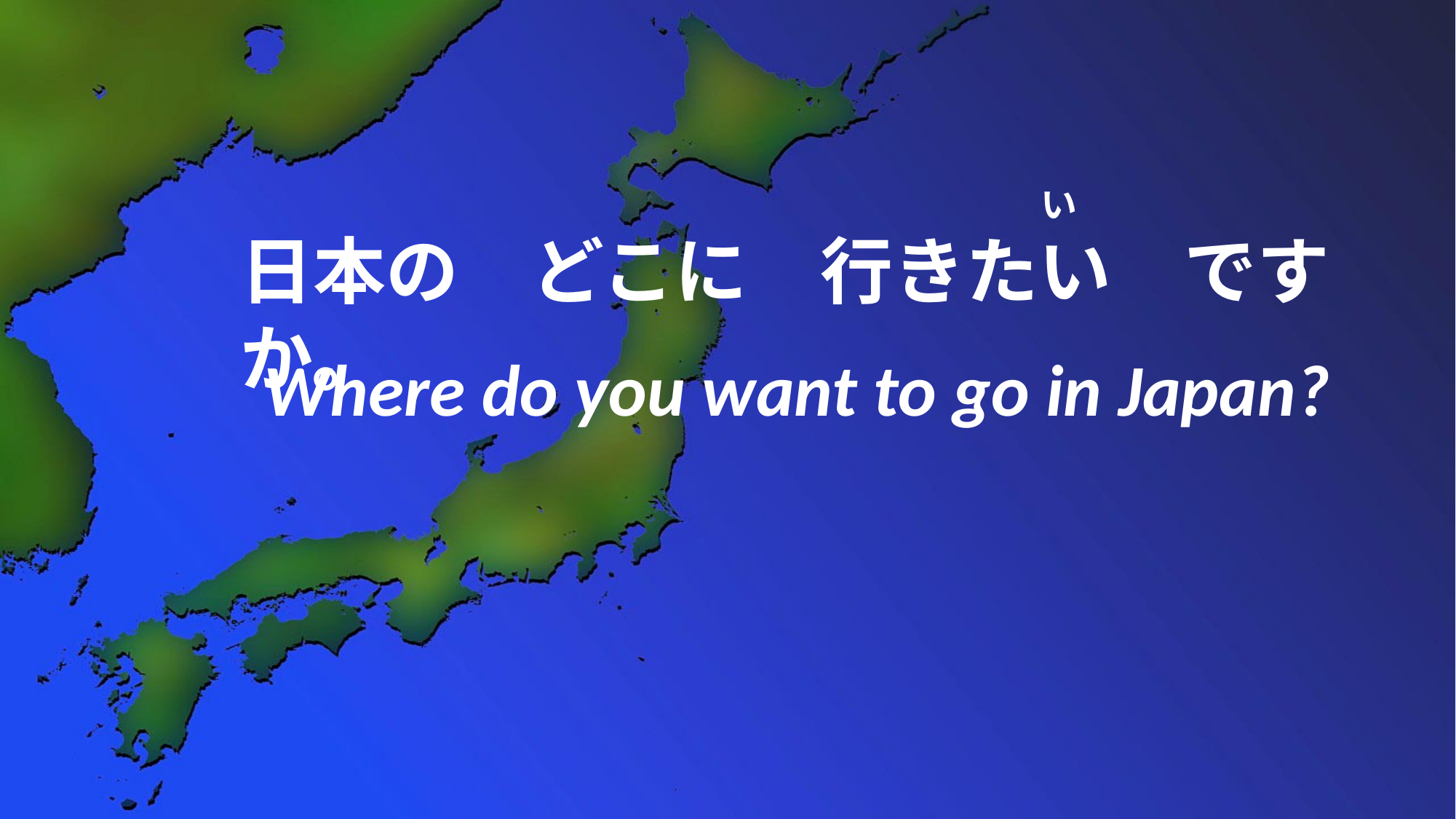

い
日本の　どこに　行きたい　ですか。
Where do you want to go in Japan?